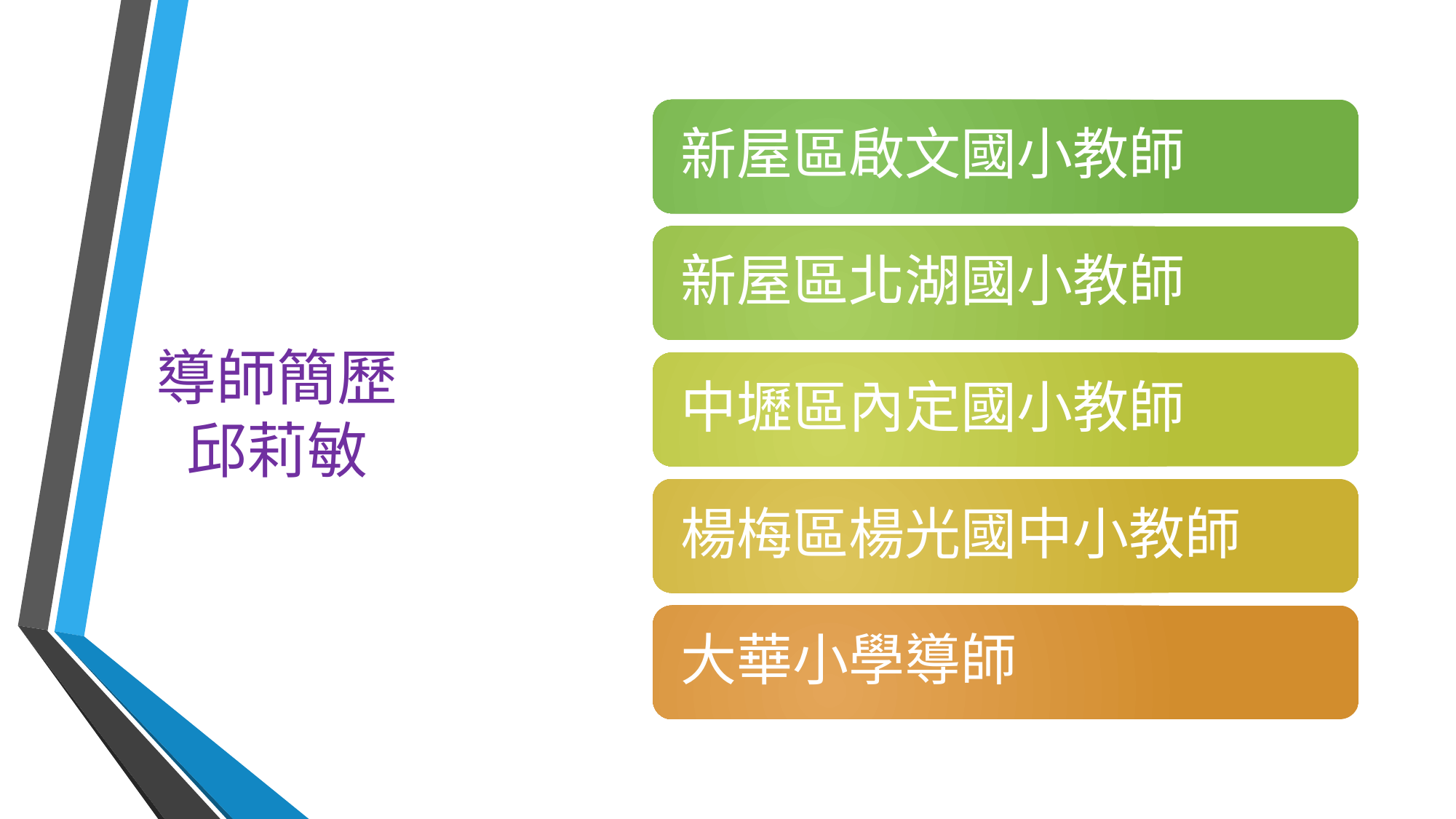

新屋區啟文國小教師
新屋區北湖國小教師
中壢區內定國小教師
楊梅區楊光國中小教師
大華小學導師
# 導師簡歷 邱莉敏